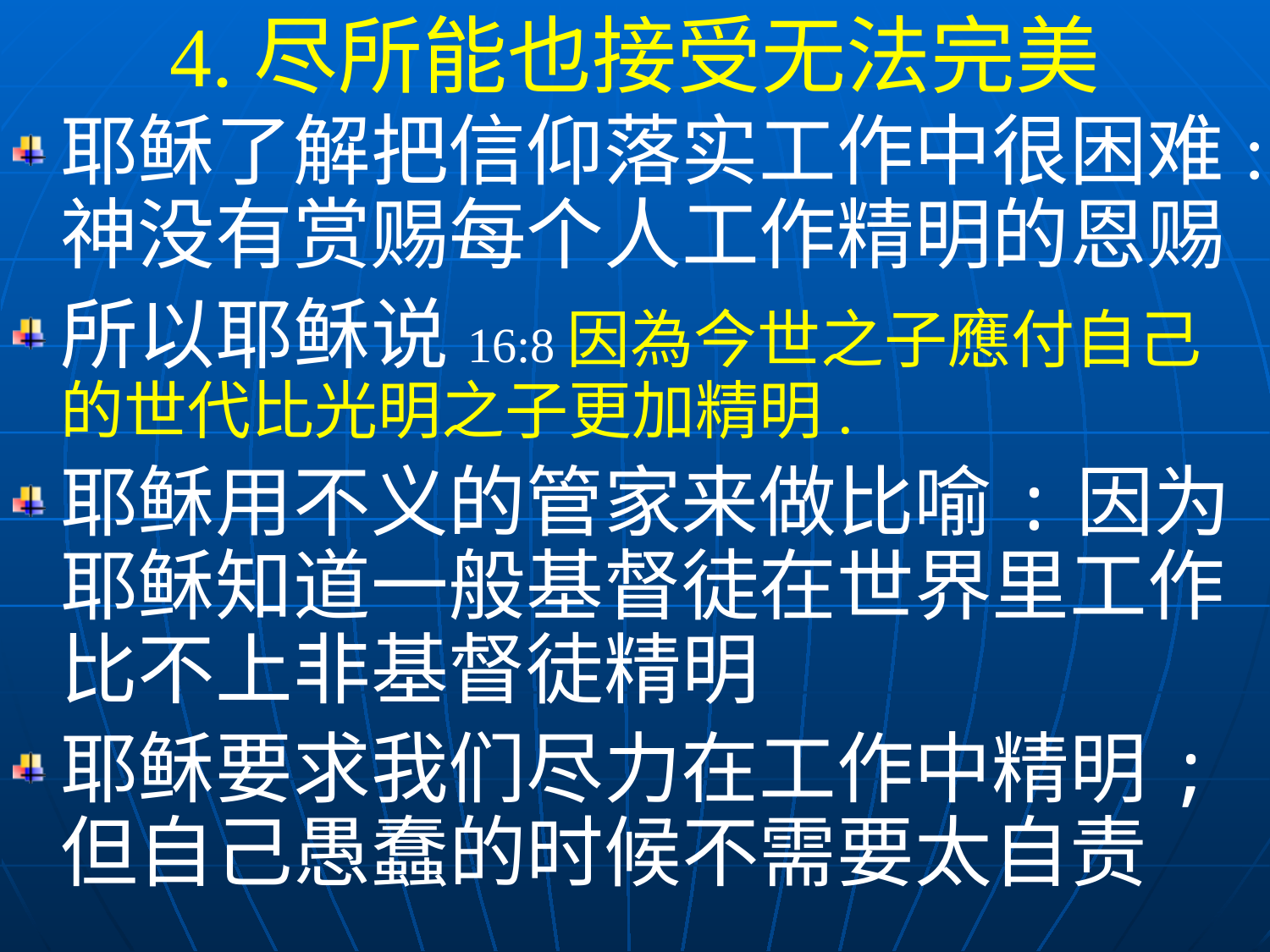

4.尽所能也接受无法完美
耶稣了解把信仰落实工作中很困难:神没有赏赐每个人工作精明的恩赐
所以耶稣说16:8因為今世之子應付自己的世代比光明之子更加精明.
耶稣用不义的管家来做比喻:因为耶稣知道一般基督徒在世界里工作比不上非基督徒精明
耶稣要求我们尽力在工作中精明;但自己愚蠢的时候不需要太自责